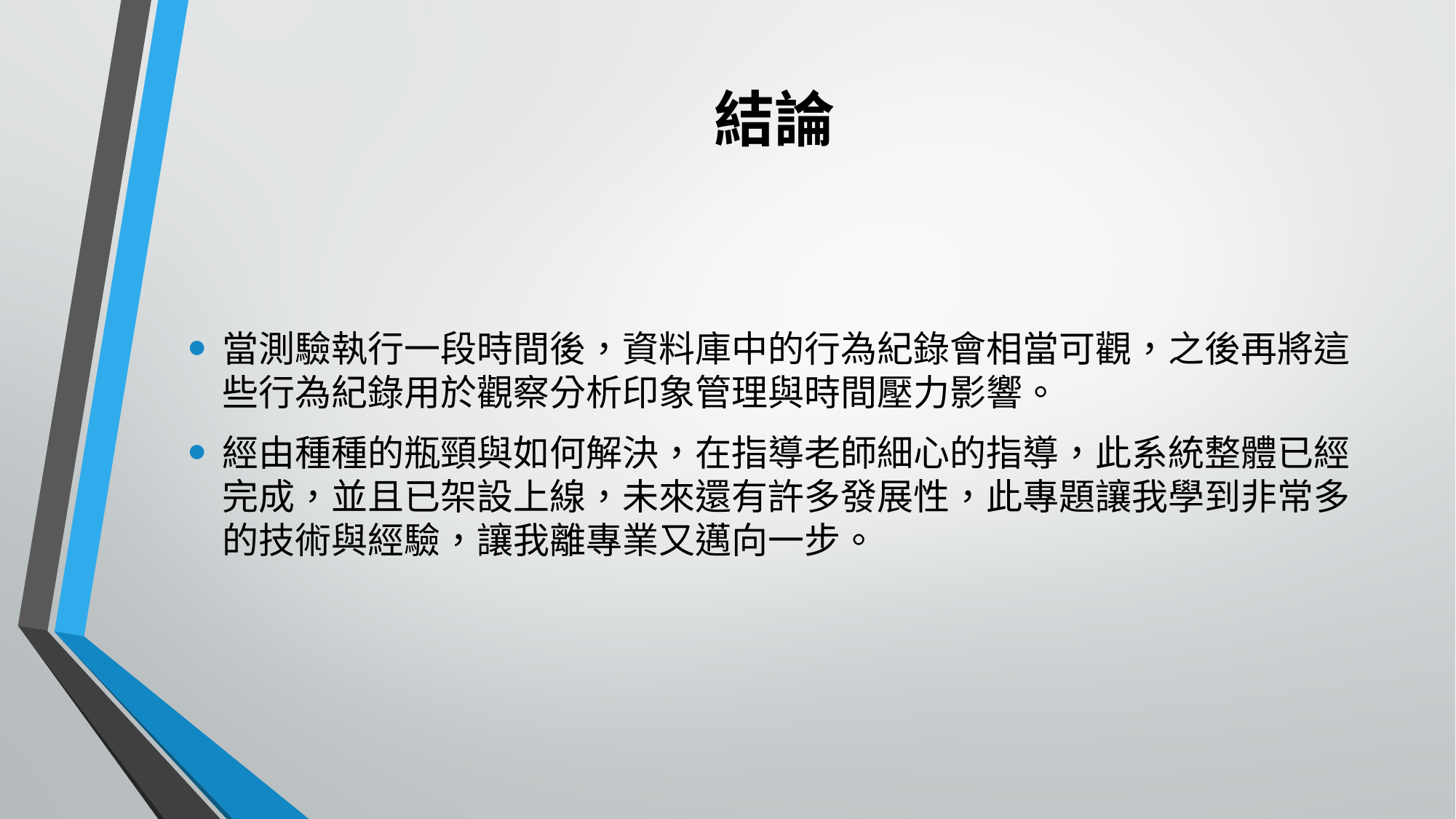

# 結論
當測驗執行一段時間後，資料庫中的行為紀錄會相當可觀，之後再將這些行為紀錄用於觀察分析印象管理與時間壓力影響。
經由種種的瓶頸與如何解決，在指導老師細心的指導，此系統整體已經完成，並且已架設上線，未來還有許多發展性，此專題讓我學到非常多的技術與經驗，讓我離專業又邁向一步。